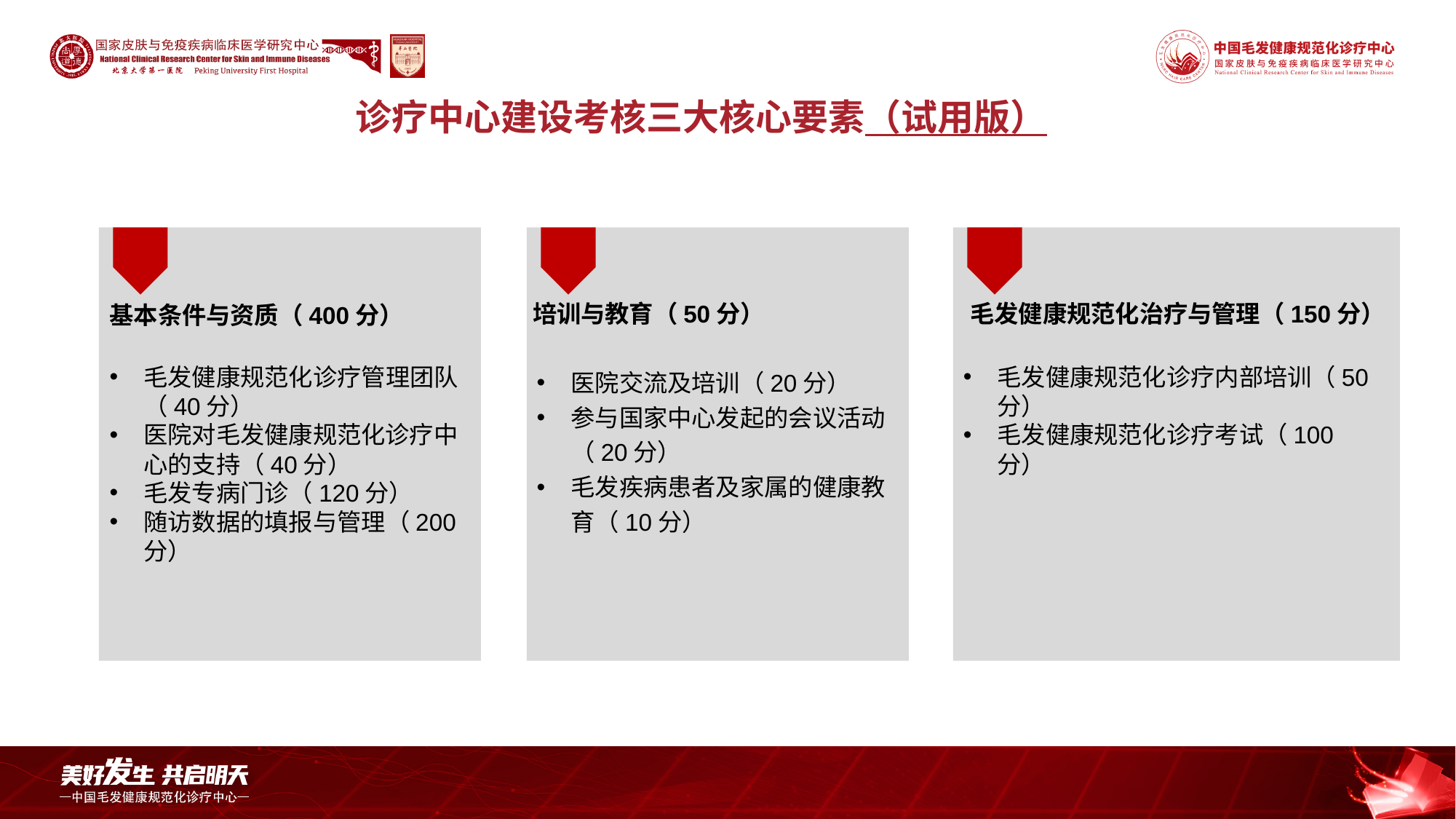

# 诊疗中心建设考核三大核心要素
诊疗中心建设考核三大核心要素（试用版）

培训与教育（50分）
毛发健康规范化治疗与管理（150分）
基本条件与资质（400分）
毛发健康规范化诊疗管理团队（40分）
医院对毛发健康规范化诊疗中心的支持（40分）
毛发专病门诊（120分）
随访数据的填报与管理（200分）
医院交流及培训（20分）
参与国家中心发起的会议活动（20分）
毛发疾病患者及家属的健康教育（10分）
毛发健康规范化诊疗内部培训（50分）
毛发健康规范化诊疗考试（100分）